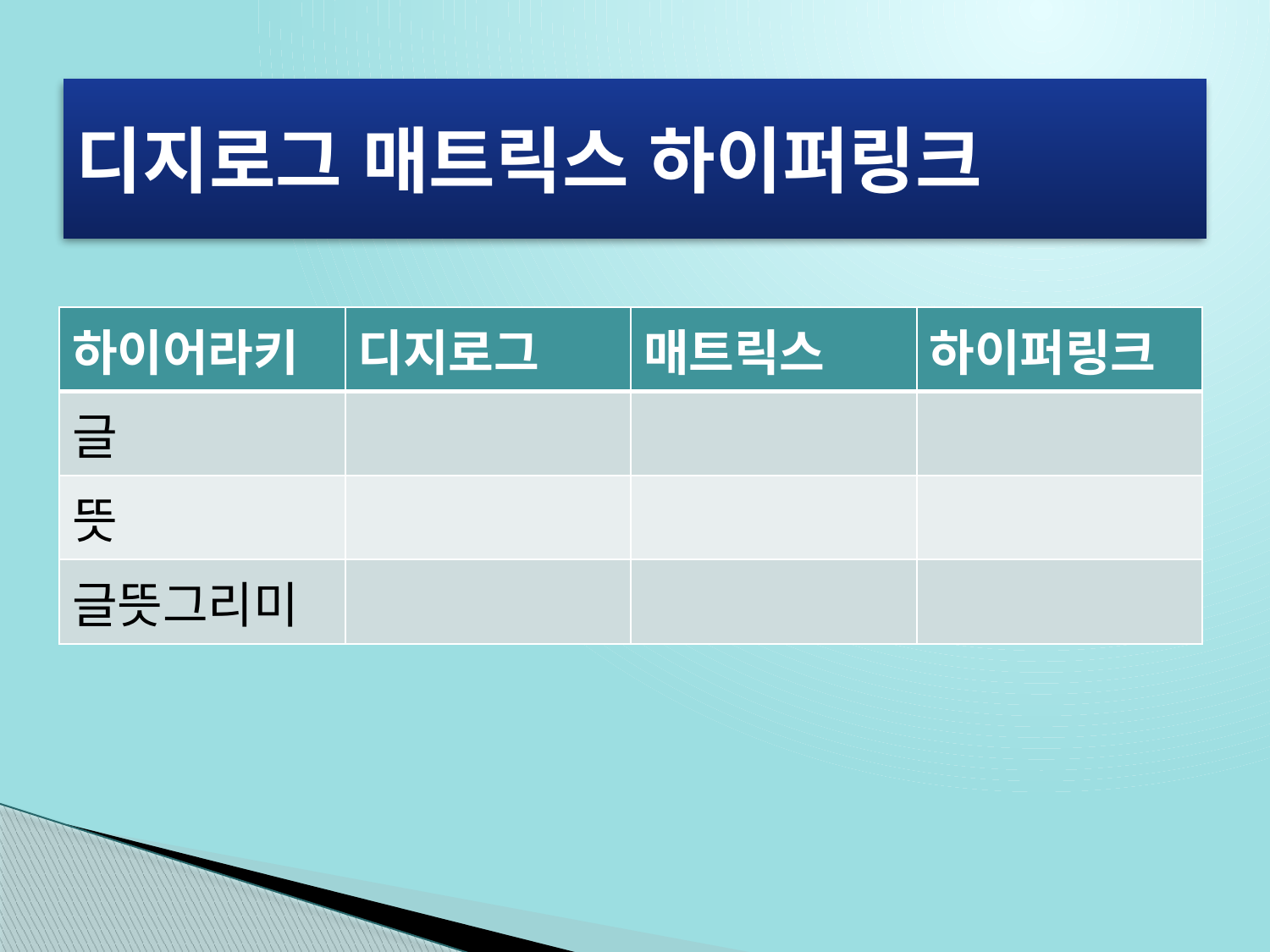

# 디지로그 매트릭스 하이퍼링크
| 하이어라키 | 디지로그 | 매트릭스 | 하이퍼링크 |
| --- | --- | --- | --- |
| 글 |  |  |  |
| 뜻 |  |  |  |
| 글뜻그리미 |  |  |  |